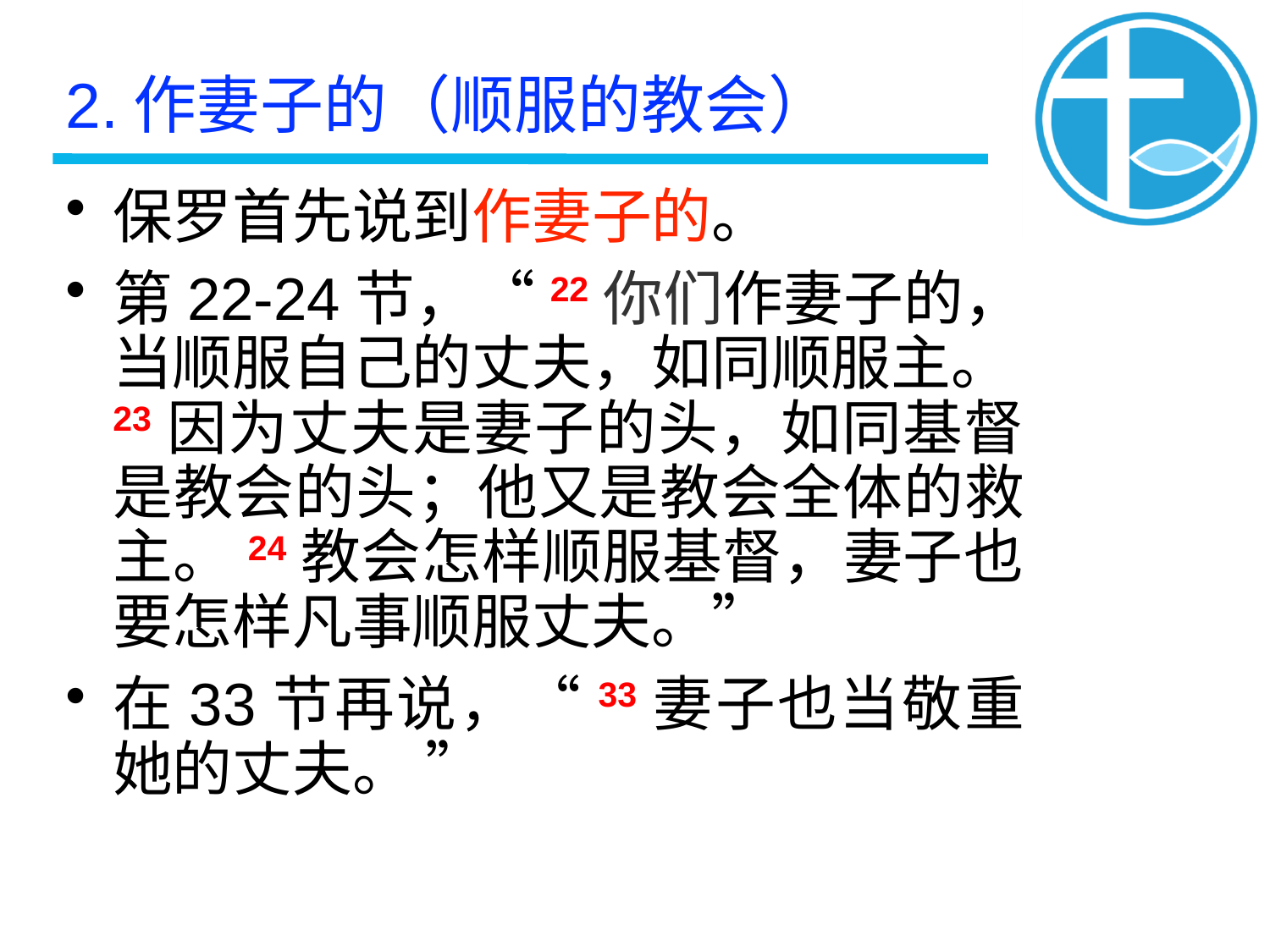

2.作妻子的（顺服的教会）
保罗首先说到作妻子的。
第22-24节，“22你们作妻子的，当顺服自己的丈夫，如同顺服主。23因为丈夫是妻子的头，如同基督是教会的头；他又是教会全体的救主。24教会怎样顺服基督，妻子也要怎样凡事顺服丈夫。”
在33节再说，“33妻子也当敬重她的丈夫。 ”